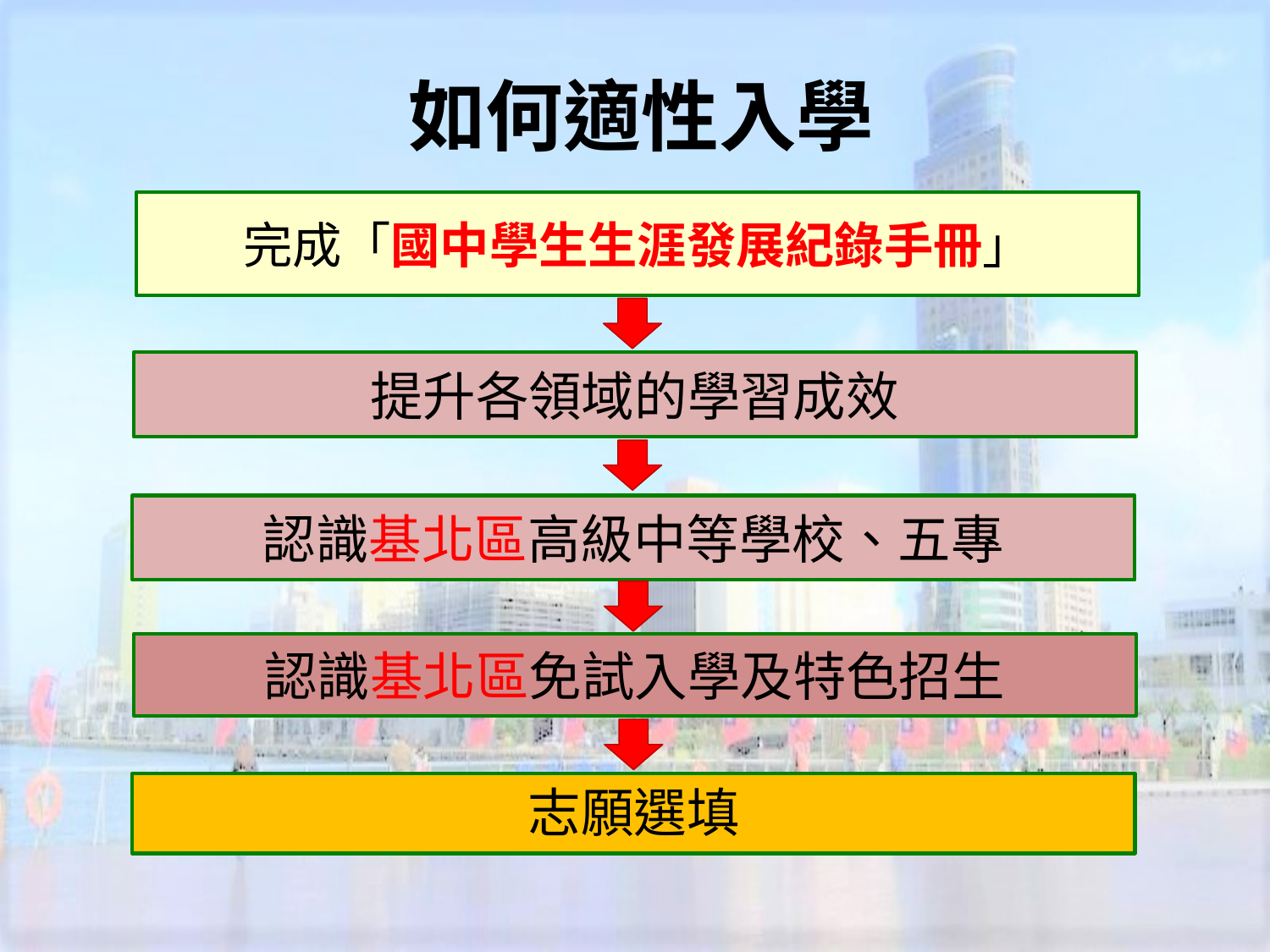

如何適性入學
完成「國中學生生涯發展紀錄手冊」

提升各領域的學習成效

認識基北區高級中等學校、五專

認識基北區免試入學及特色招生

志願選填